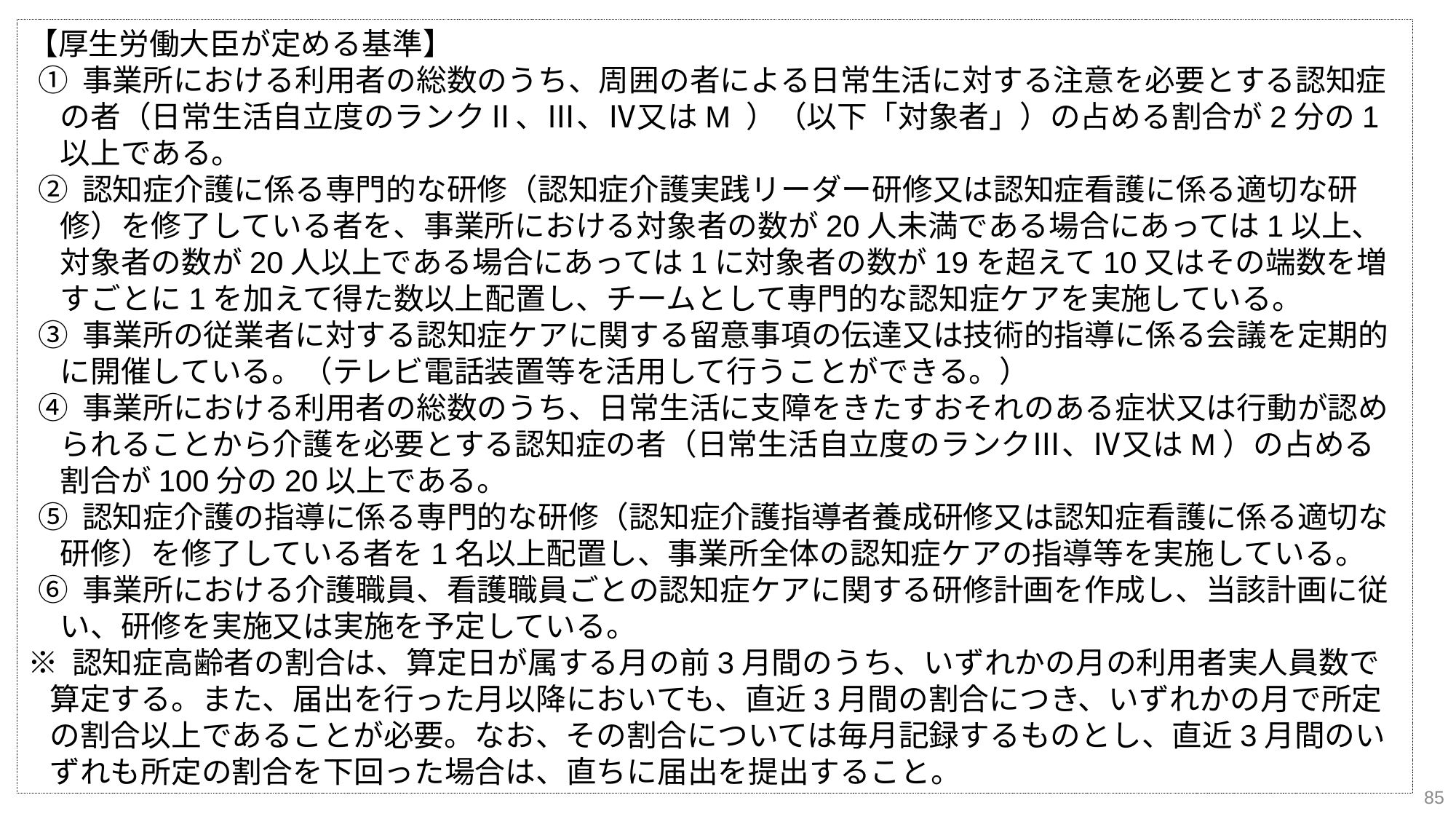

【厚生労働大臣が定める基準】
① 事業所における利用者の総数のうち、周囲の者による日常生活に対する注意を必要とする認知症の者（日常生活自立度のランクⅡ、Ⅲ、Ⅳ又はM ）（以下「対象者」）の占める割合が2分の1以上である。
② 認知症介護に係る専門的な研修（認知症介護実践リーダー研修又は認知症看護に係る適切な研修）を修了している者を、事業所における対象者の数が20人未満である場合にあっては1以上、対象者の数が20人以上である場合にあっては1に対象者の数が19を超えて10又はその端数を増すごとに1を加えて得た数以上配置し、チームとして専門的な認知症ケアを実施している。
③ 事業所の従業者に対する認知症ケアに関する留意事項の伝達又は技術的指導に係る会議を定期的に開催している。（テレビ電話装置等を活用して行うことができる。）
④ 事業所における利用者の総数のうち、日常生活に支障をきたすおそれのある症状又は行動が認められることから介護を必要とする認知症の者（日常生活自立度のランクⅢ、Ⅳ又はM）の占める割合が100分の20以上である。
⑤ 認知症介護の指導に係る専門的な研修（認知症介護指導者養成研修又は認知症看護に係る適切な研修）を修了している者を1名以上配置し、事業所全体の認知症ケアの指導等を実施している。
⑥ 事業所における介護職員、看護職員ごとの認知症ケアに関する研修計画を作成し、当該計画に従い、研修を実施又は実施を予定している。
※ 認知症高齢者の割合は、算定日が属する月の前3月間のうち、いずれかの月の利用者実人員数で算定する。また、届出を行った月以降においても、直近3月間の割合につき、いずれかの月で所定の割合以上であることが必要。なお、その割合については毎月記録するものとし、直近3月間のいずれも所定の割合を下回った場合は、直ちに届出を提出すること。
85